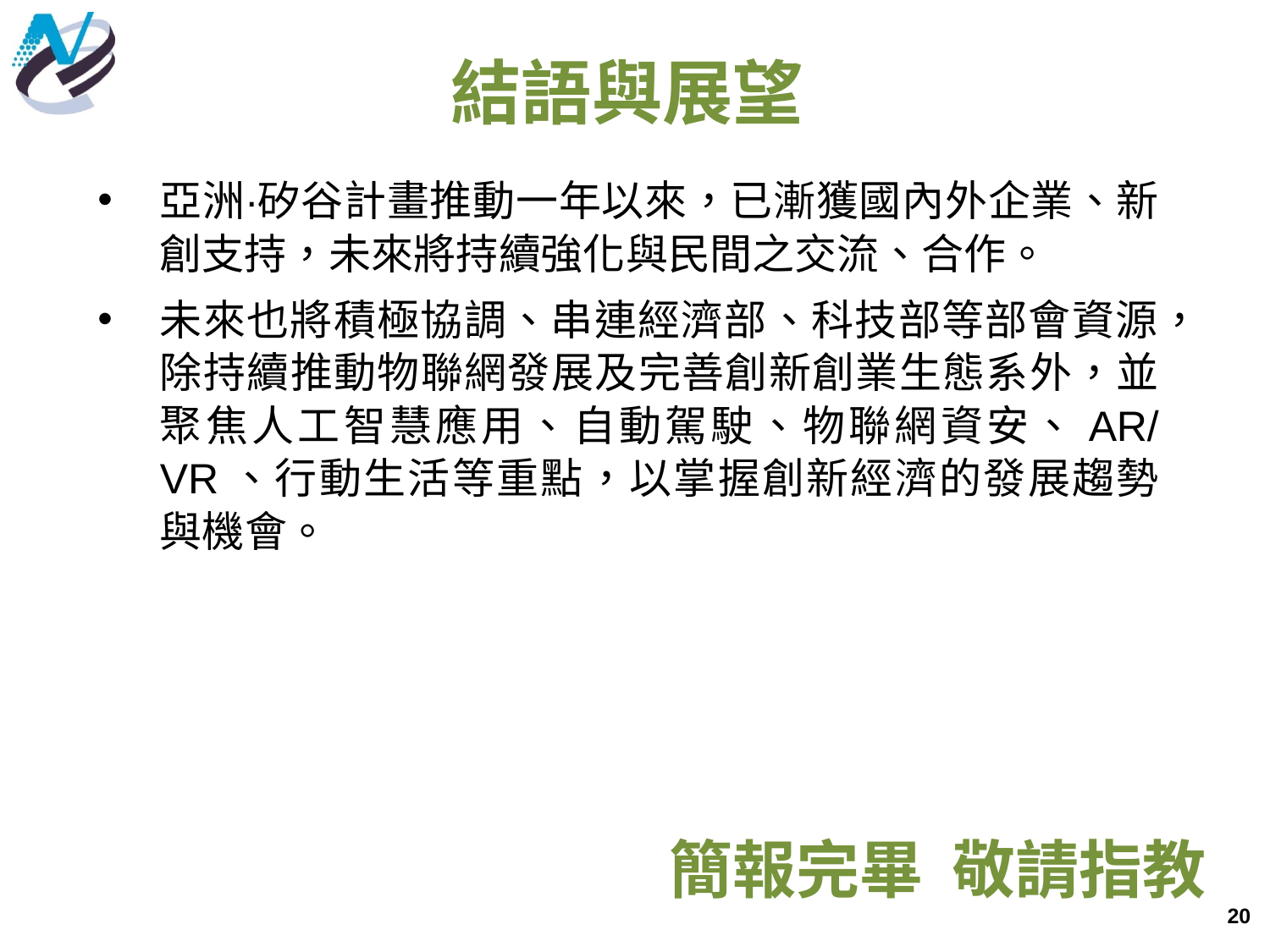

# 結語與展望
亞洲∙矽谷計畫推動一年以來，已漸獲國內外企業、新創支持，未來將持續強化與民間之交流、合作。
未來也將積極協調、串連經濟部、科技部等部會資源，除持續推動物聯網發展及完善創新創業生態系外，並聚焦人工智慧應用、自動駕駛、物聯網資安、AR/VR、行動生活等重點，以掌握創新經濟的發展趨勢與機會。
簡報完畢  敬請指教
20